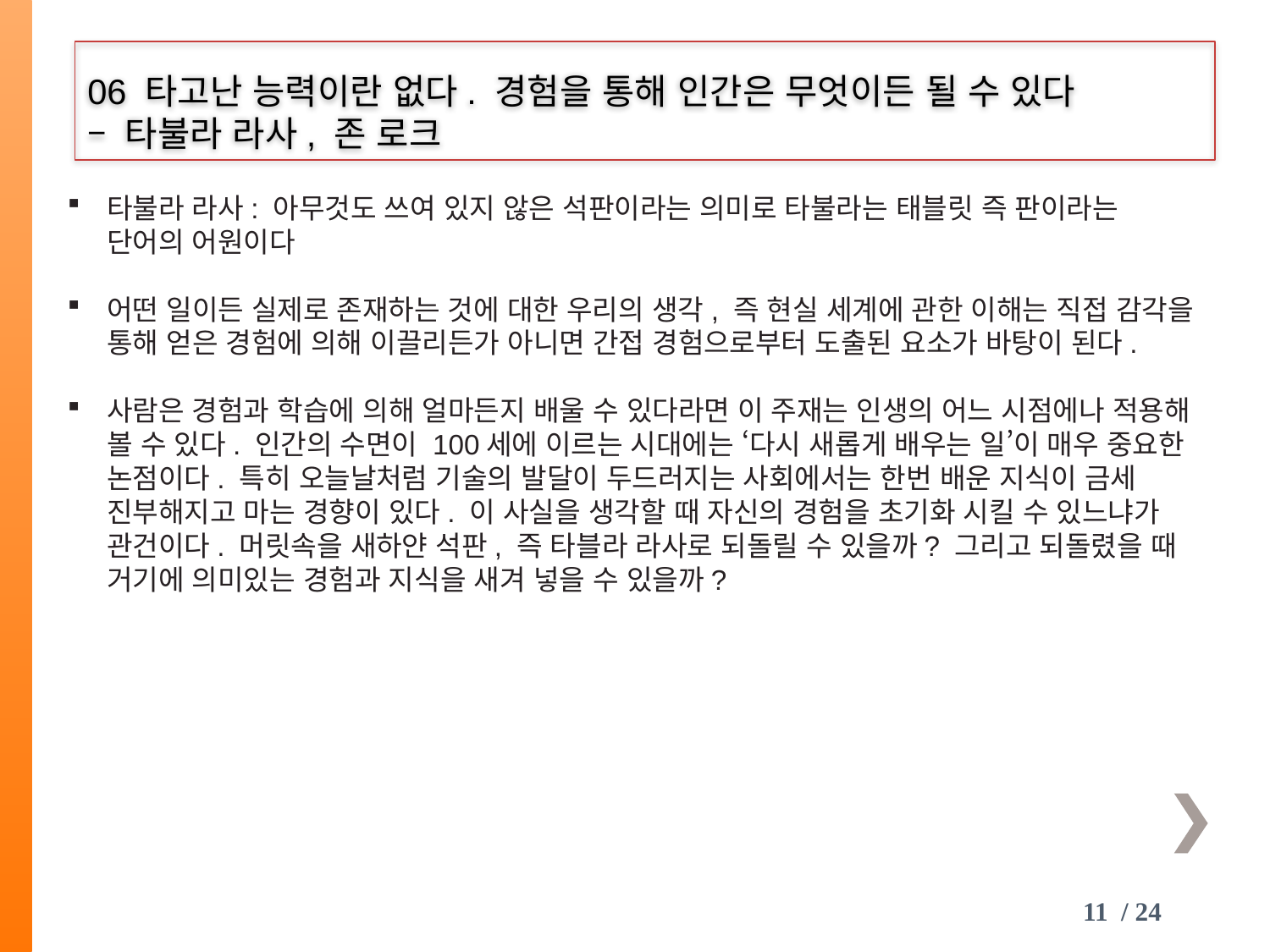

06 타고난 능력이란 없다. 경험을 통해 인간은 무엇이든 될 수 있다
– 타불라 라사, 존 로크

타불라 라사: 아무것도 쓰여 있지 않은 석판이라는 의미로 타불라는 태블릿 즉 판이라는 단어의 어원이다

어떤 일이든 실제로 존재하는 것에 대한 우리의 생각, 즉 현실 세계에 관한 이해는 직접 감각을 통해 얻은 경험에 의해 이끌리든가 아니면 간접 경험으로부터 도출된 요소가 바탕이 된다.

사람은 경험과 학습에 의해 얼마든지 배울 수 있다라면 이 주재는 인생의 어느 시점에나 적용해 볼 수 있다. 인간의 수면이 100세에 이르는 시대에는 ‘다시 새롭게 배우는 일’이 매우 중요한 논점이다. 특히 오늘날처럼 기술의 발달이 두드러지는 사회에서는 한번 배운 지식이 금세 진부해지고 마는 경향이 있다. 이 사실을 생각할 때 자신의 경험을 초기화 시킬 수 있느냐가 관건이다. 머릿속을 새하얀 석판, 즉 타블라 라사로 되돌릴 수 있을까? 그리고 되돌렸을 때 거기에 의미있는 경험과 지식을 새겨 넣을 수 있을까?

11  / 24